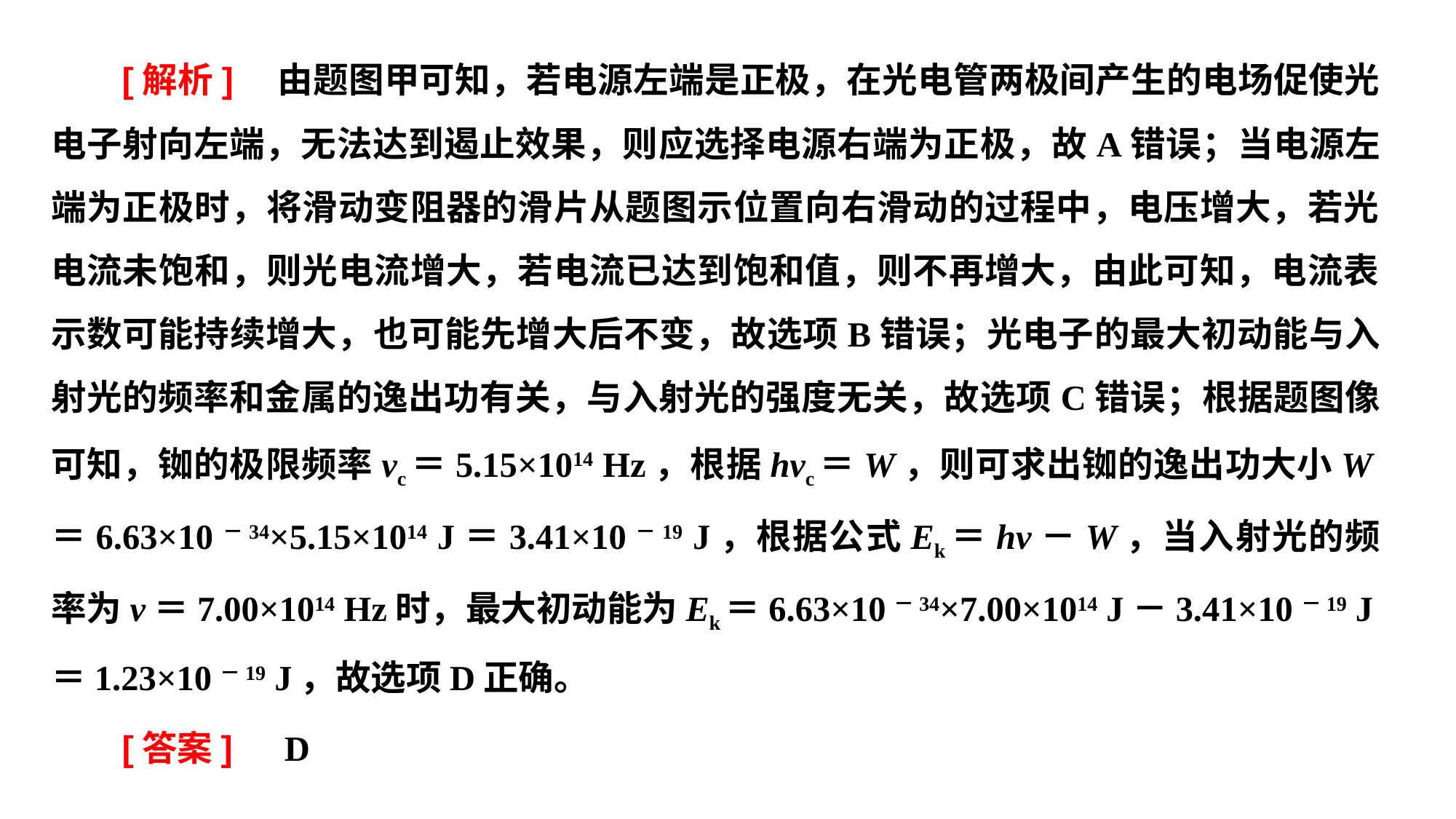

[解析]　由题图甲可知，若电源左端是正极，在光电管两极间产生的电场促使光电子射向左端，无法达到遏止效果，则应选择电源右端为正极，故A错误；当电源左端为正极时，将滑动变阻器的滑片从题图示位置向右滑动的过程中，电压增大，若光电流未饱和，则光电流增大，若电流已达到饱和值，则不再增大，由此可知，电流表示数可能持续增大，也可能先增大后不变，故选项B错误；光电子的最大初动能与入射光的频率和金属的逸出功有关，与入射光的强度无关，故选项C错误；根据题图像可知，铷的极限频率νc＝5.15×1014 Hz，根据hνc＝W，则可求出铷的逸出功大小W＝6.63×10－34×5.15×1014 J＝3.41×10－19 J，根据公式Ek＝hν－W，当入射光的频率为ν＝7.00×1014 Hz时，最大初动能为Ek＝6.63×10－34×7.00×1014 J－3.41×10－19 J＝1.23×10－19 J，故选项D正确。
[答案]　D